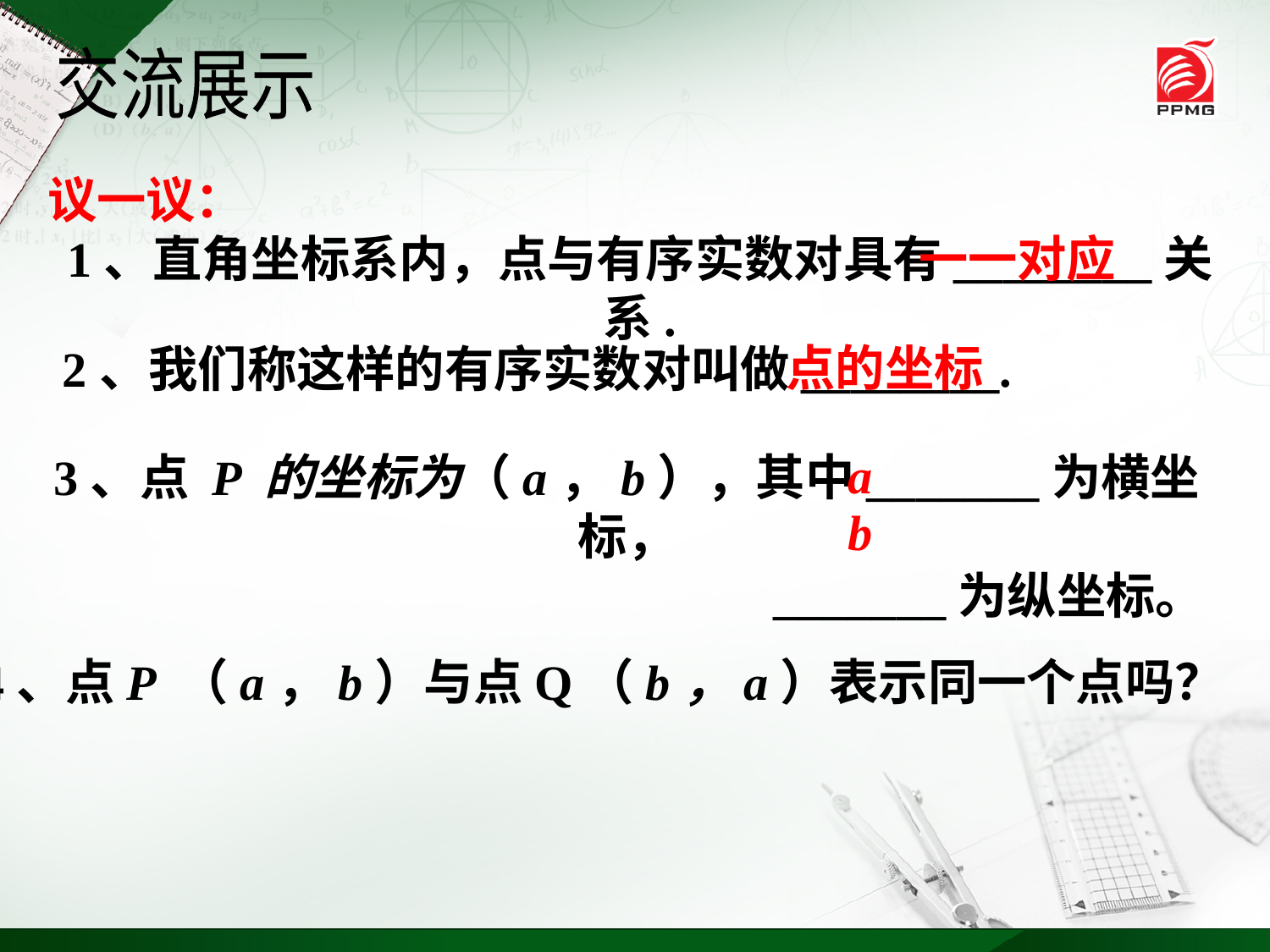

交流展示
议一议：
1、直角坐标系内，点与有序实数对具有________关系.
一一对应
点的坐标
2、我们称这样的有序实数对叫做________.
a
b
3、点 P 的坐标为（a，b），其中_______为横坐标，
                                                           _______为纵坐标。
4、点P （a，b）与点Q（b，a）表示同一个点吗？